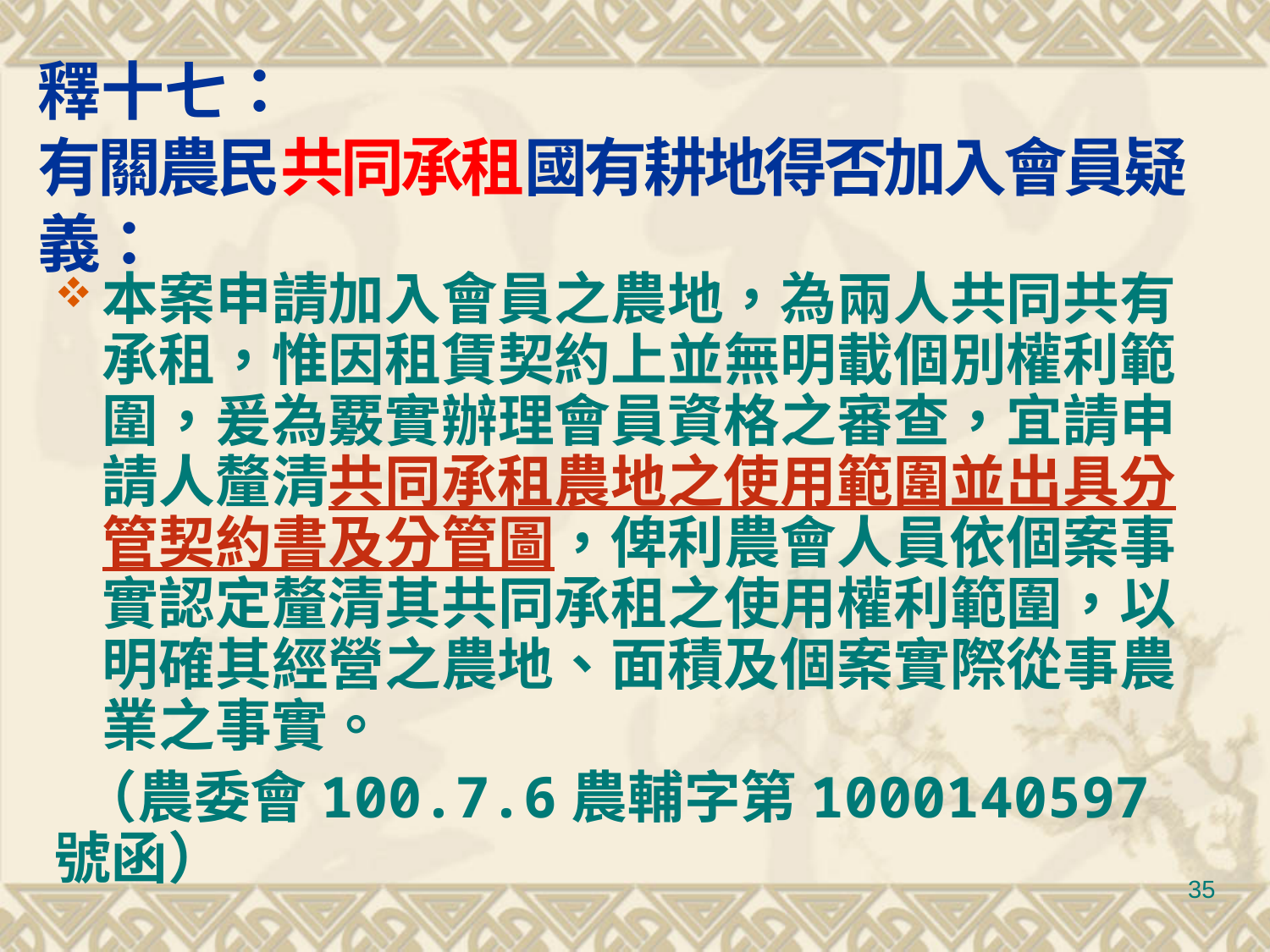

# 釋十七： 有關農民共同承租國有耕地得否加入會員疑義：
本案申請加入會員之農地，為兩人共同共有承租，惟因租賃契約上並無明載個別權利範圍，爰為覈實辦理會員資格之審查，宜請申請人釐清共同承租農地之使用範圍並出具分管契約書及分管圖，俾利農會人員依個案事實認定釐清其共同承租之使用權利範圍，以明確其經營之農地、面積及個案實際從事農業之事實。
 （農委會100.7.6農輔字第1000140597號函）
35